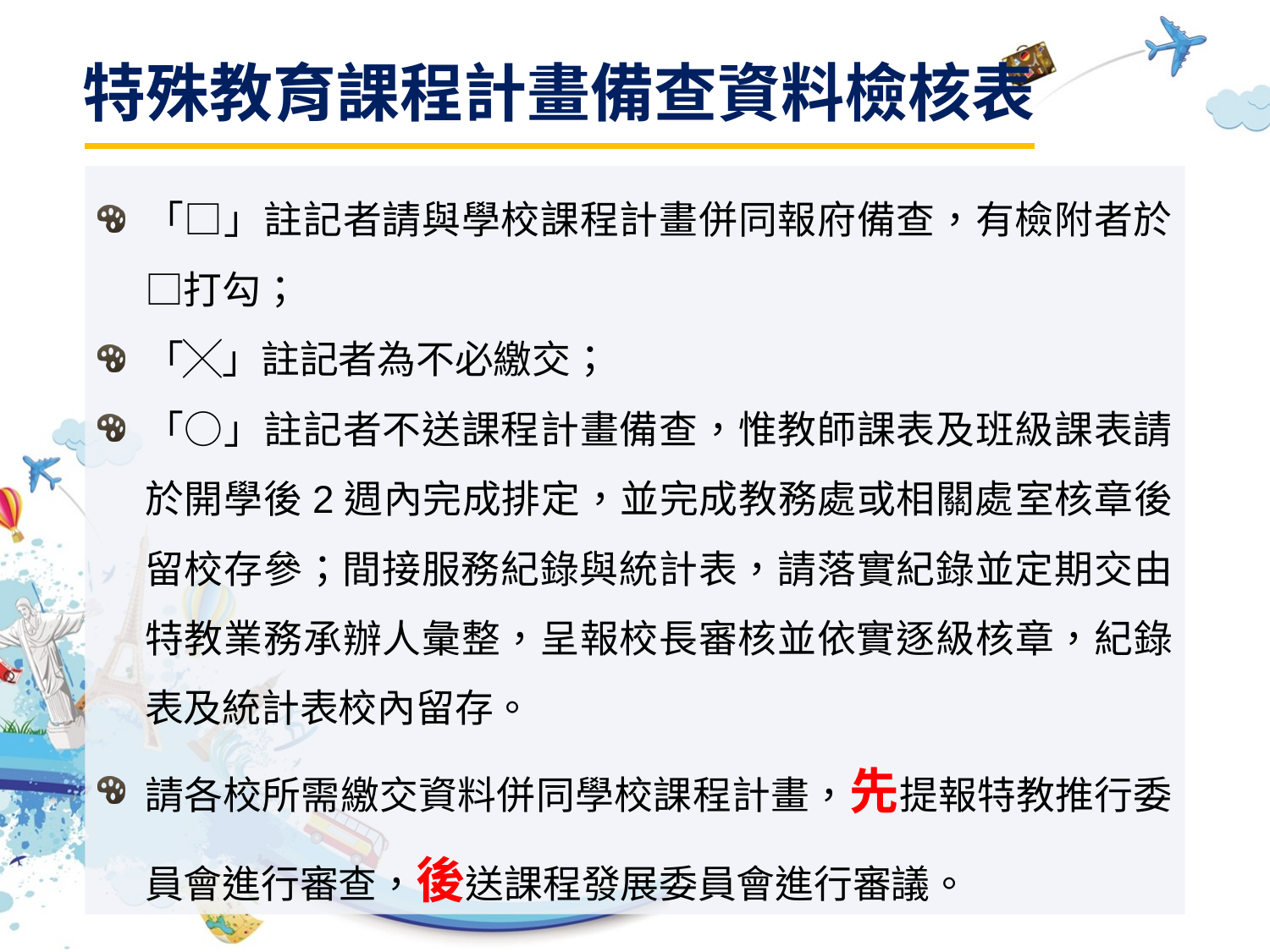

特殊教育課程計畫備查資料檢核表
「□」註記者請與學校課程計畫併同報府備查，有檢附者於□打勾；
「╳」註記者為不必繳交；
「○」註記者不送課程計畫備查，惟教師課表及班級課表請於開學後2週內完成排定，並完成教務處或相關處室核章後留校存參；間接服務紀錄與統計表，請落實紀錄並定期交由特教業務承辦人彙整，呈報校長審核並依實逐級核章，紀錄表及統計表校內留存。
請各校所需繳交資料併同學校課程計畫，先提報特教推行委員會進行審查，後送課程發展委員會進行審議。